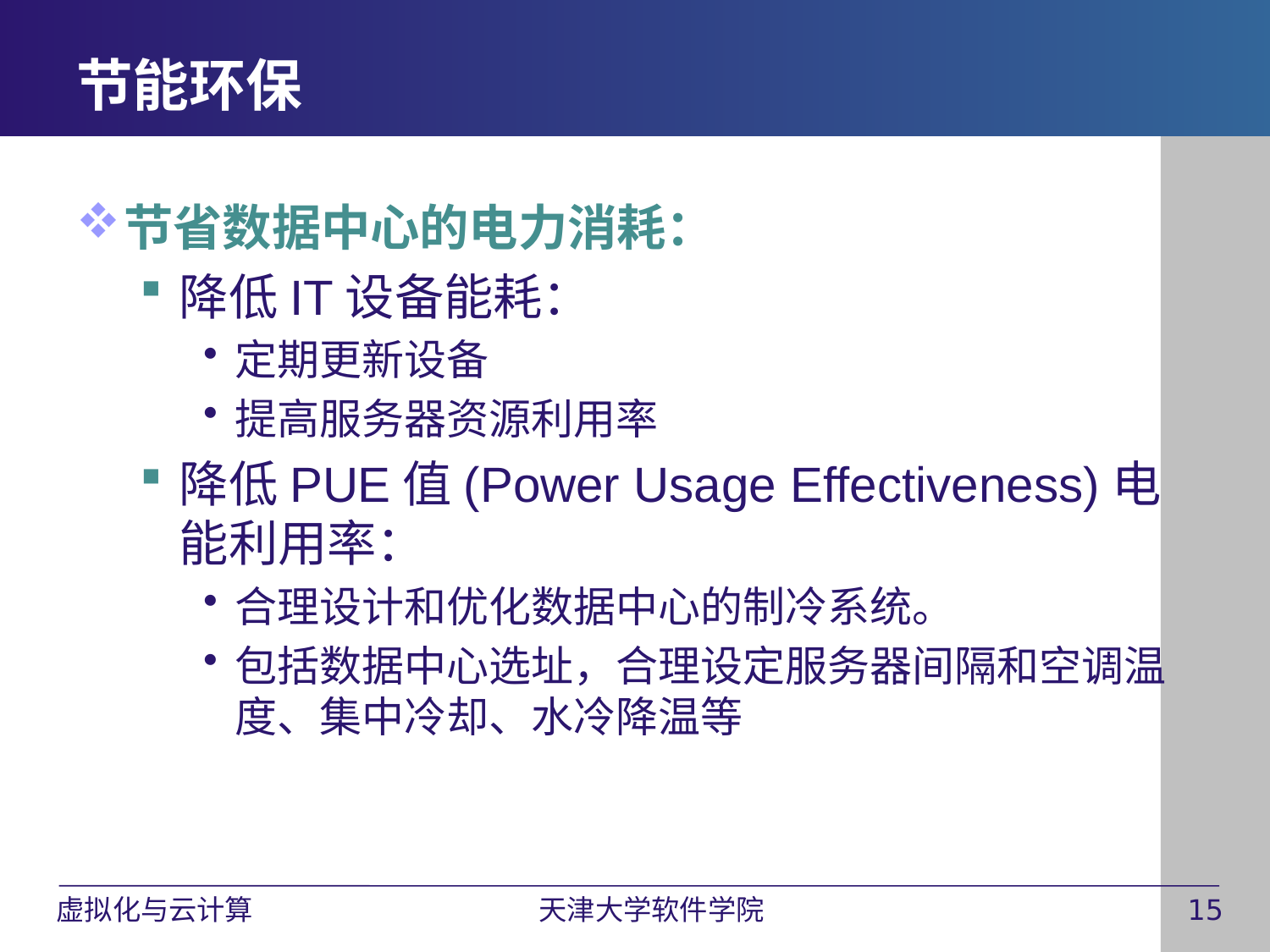

# 节能环保
节省数据中心的电力消耗：
降低IT设备能耗：
定期更新设备
提高服务器资源利用率
降低PUE值(Power Usage Effectiveness)电能利用率：
合理设计和优化数据中心的制冷系统。
包括数据中心选址，合理设定服务器间隔和空调温度、集中冷却、水冷降温等